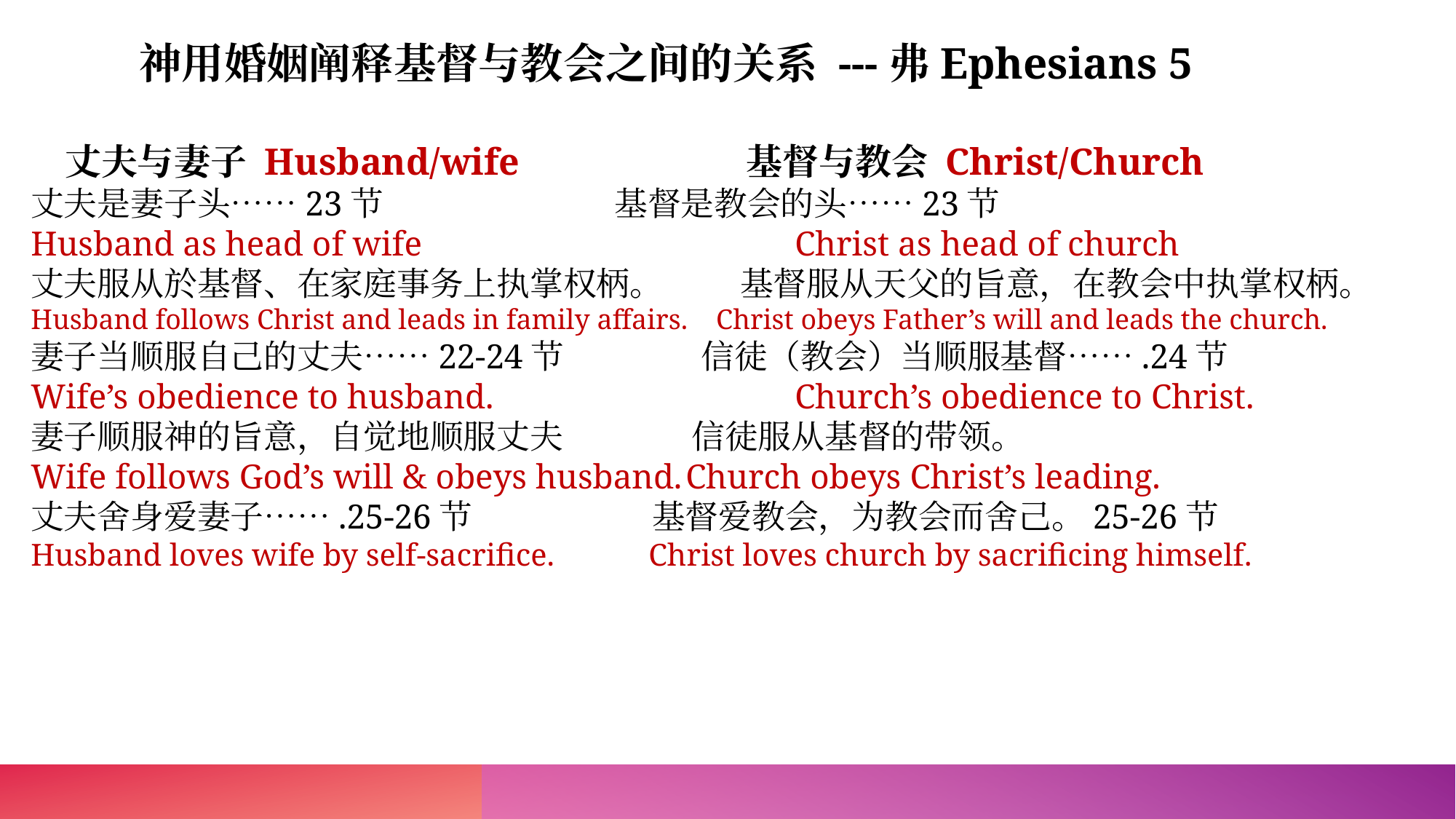

神用婚姻阐释基督与教会之间的关系 ---弗Ephesians 5

    丈夫与妻子 Husband/wife                       基督与教会 Christ/Church
丈夫是妻子头……23节                           基督是教会的头……23节
Husband as head of wife				Christ as head of church
丈夫服从於基督、在家庭事务上执掌权柄。         基督服从天父的旨意，在教会中执掌权柄。
Husband follows Christ and leads in family affairs.    Christ obeys Father’s will and leads the church.
妻子当顺服自己的丈夫……22-24节                信徒（教会）当顺服基督…….24节
Wife’s obedience to husband.			Church’s obedience to Christ.
妻子顺服神的旨意，自觉地顺服丈夫               信徒服从基督的带领。
Wife follows God’s will & obeys husband.	Church obeys Christ’s leading.
丈夫舍身爱妻子…….25-26节                     基督爱教会，为教会而舍己。25-26节
Husband loves wife by self-sacrifice.            Christ loves church by sacrificing himself.